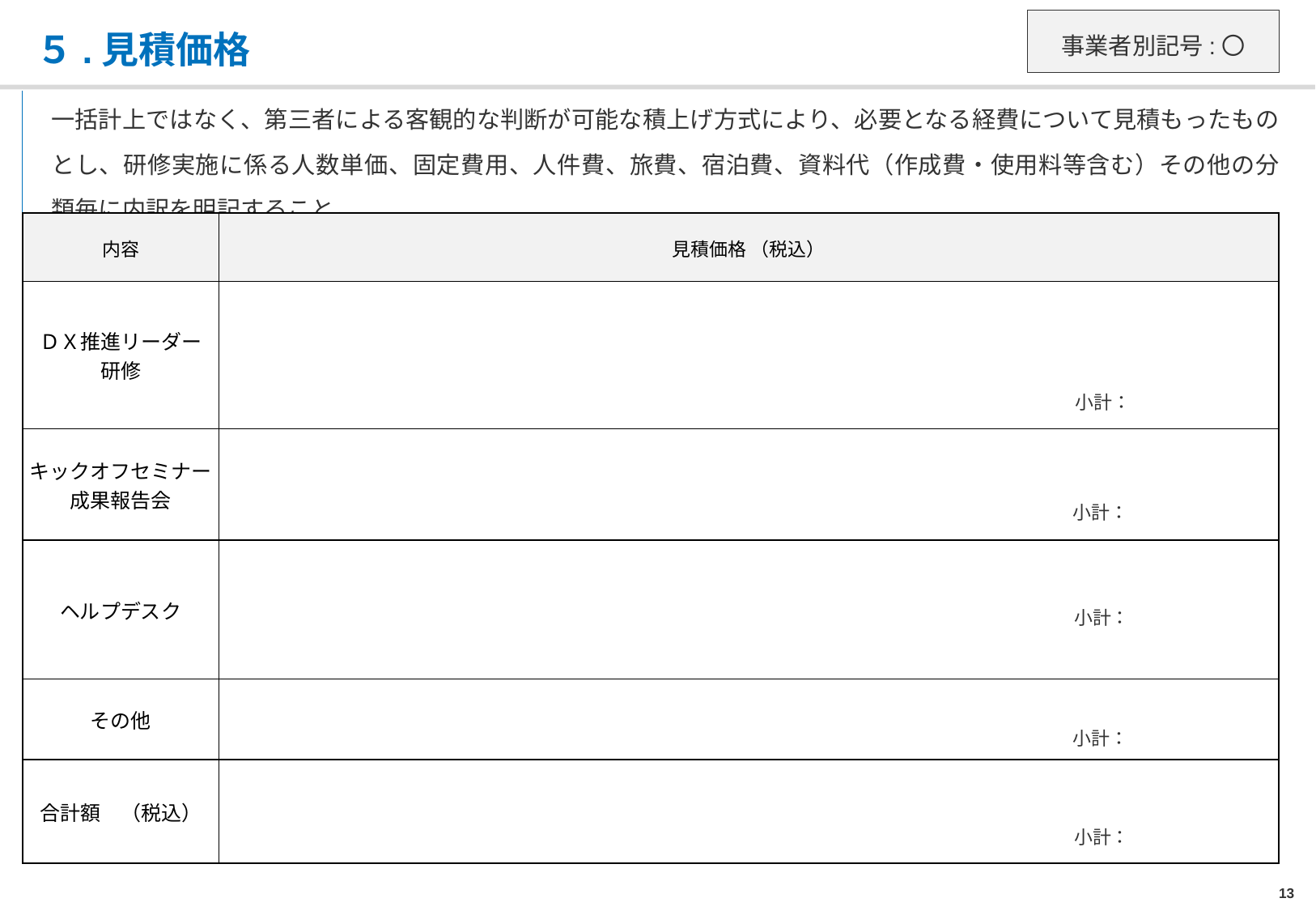

事業者別記号:〇
# ５.見積価格
|  |
| --- |
| 一括計上ではなく、第三者による客観的な判断が可能な積上げ方式により、必要となる経費について見積もったものとし、研修実施に係る人数単価、固定費用、人件費、旅費、宿泊費、資料代（作成費・使用料等含む）その他の分類毎に内訳を明記すること。 |
| 内容 | 見積価格 （税込） |
| --- | --- |
| ＤＸ推進リーダー 研修 |  |
| キックオフセミナー 成果報告会 |  |
| ヘルプデスク |  |
| その他 |  |
| 合計額　（税込） |  |
小計：
小計：
小計：
小計：
小計：
13